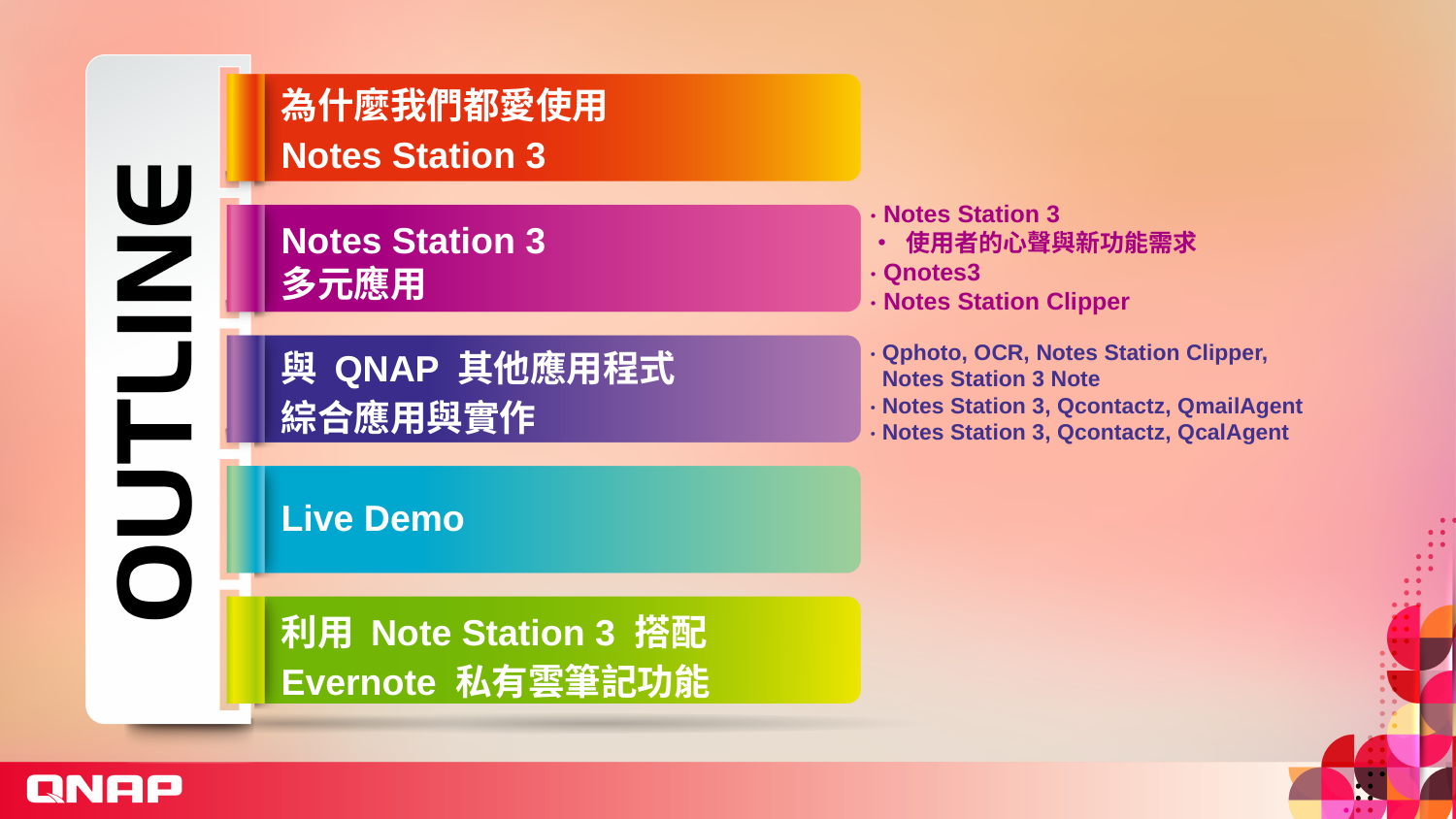

為什麼我們都愛使用
Notes Station 3
‧ Notes Station 3
‧ 使用者的心聲與新功能需求
‧ Qnotes3
‧ Notes Station Clipper
Notes Station 3
多元應用
‧ Qphoto, OCR, Notes Station Clipper,
  Notes Station 3 Note
‧ Notes Station 3, Qcontactz, QmailAgent
‧ Notes Station 3, Qcontactz, QcalAgent
與 QNAP 其他應用程式
綜合應用與實作
Live Demo
利用 Note Station 3 搭配 Evernote 私有雲筆記功能